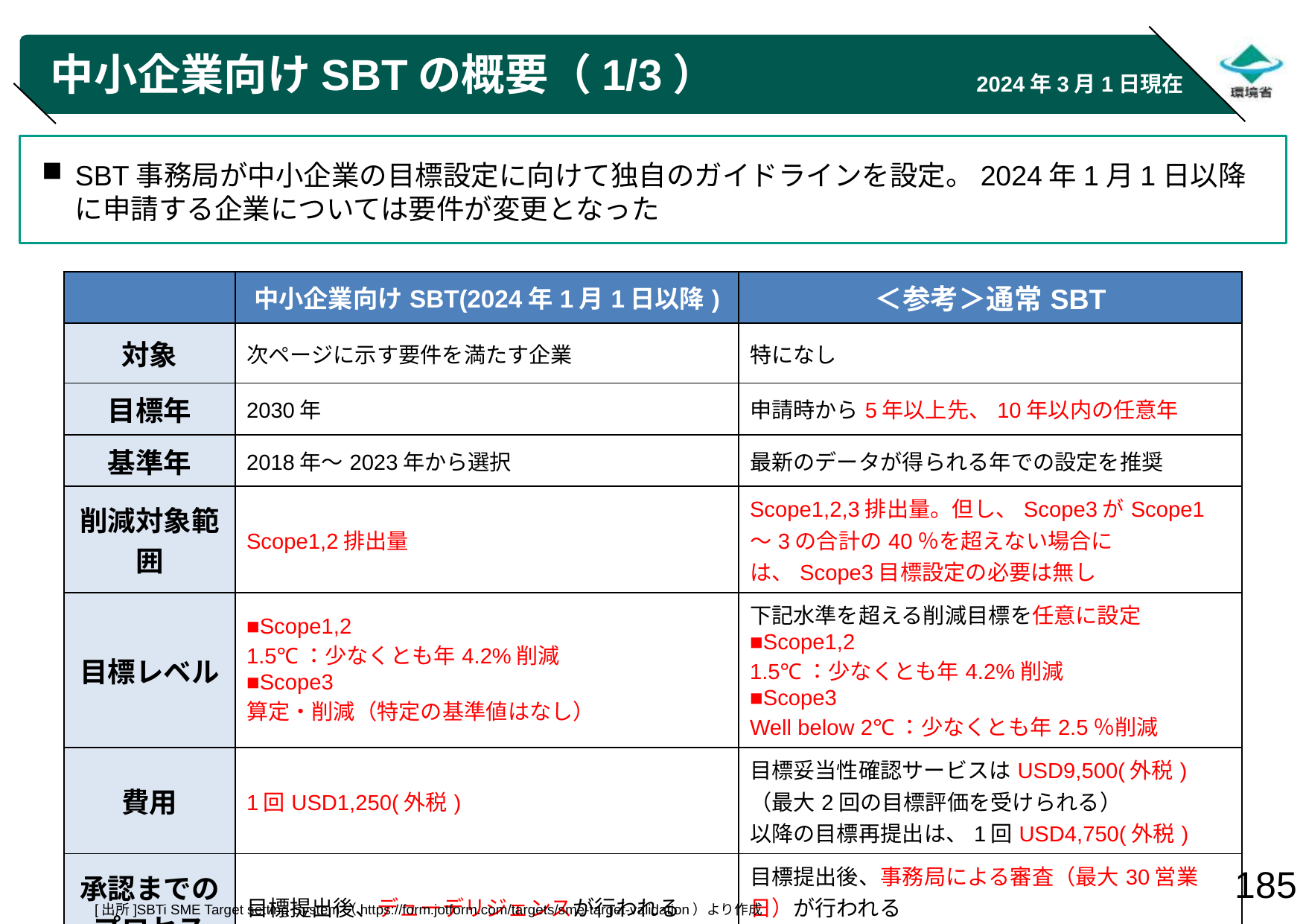

# 中小企業向けSBTの概要（1/3）
2024年3月1日現在
SBT事務局が中小企業の目標設定に向けて独自のガイドラインを設定。2024年1月1日以降に申請する企業については要件が変更となった
|  | 中小企業向けSBT(2024年1月1日以降) | ＜参考＞通常SBT |
| --- | --- | --- |
| 対象 | 次ページに示す要件を満たす企業 | 特になし |
| 目標年 | 2030年 | 申請時から5年以上先、10年以内の任意年 |
| 基準年 | 2018年～2023年から選択 | 最新のデータが得られる年での設定を推奨 |
| 削減対象範囲 | Scope1,2排出量 | Scope1,2,3排出量。但し、Scope3がScope1～3の合計の40％を超えない場合には、Scope3目標設定の必要は無し |
| 目標レベル | ■Scope1,2 1.5℃：少なくとも年4.2%削減 ■Scope3 算定・削減（特定の基準値はなし） | 下記水準を超える削減目標を任意に設定 ■Scope1,2 1.5℃：少なくとも年4.2%削減 ■Scope3 Well below 2℃：少なくとも年2.5％削減 |
| 費用 | 1回USD1,250(外税) | 目標妥当性確認サービスはUSD9,500(外税) （最大2回の目標評価を受けられる） 以降の目標再提出は、1回USD4,750(外税) |
| 承認までのプロセス | 目標提出後、デューデリジェンスが行われる | 目標提出後、事務局による審査（最大30営業日）が行われる 事務局からの質問が送られる場合もある |
[出所]SBTi SME Target setting System（https://form.jotform.com/targets/sme-target-validation）より作成